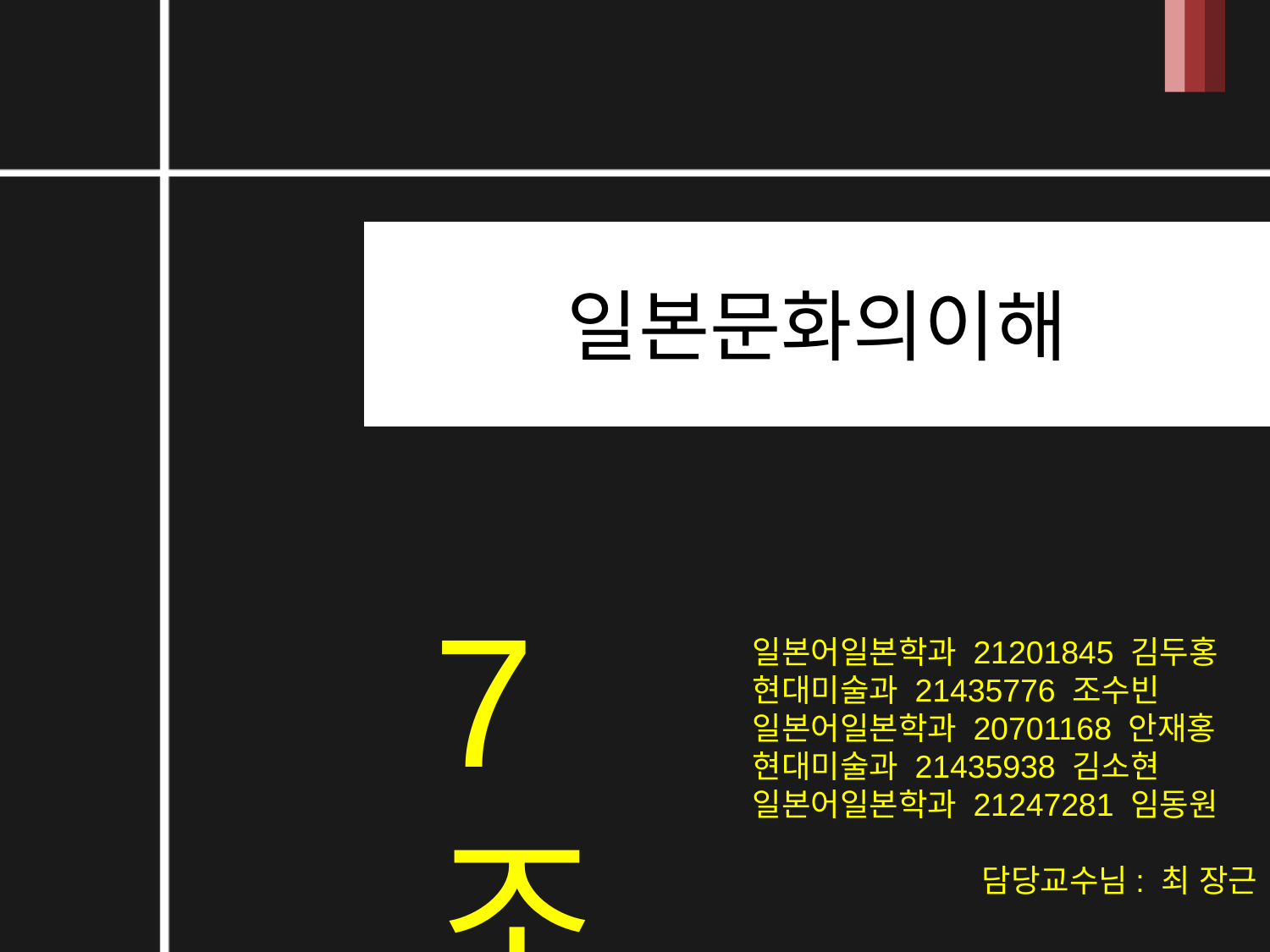

# 일본문화의이해
7조
일본어일본학과 21201845 김두홍
현대미술과 21435776 조수빈
일본어일본학과 20701168 안재홍
현대미술과 21435938 김소현
일본어일본학과 21247281 임동원

담당교수님: 최 장근